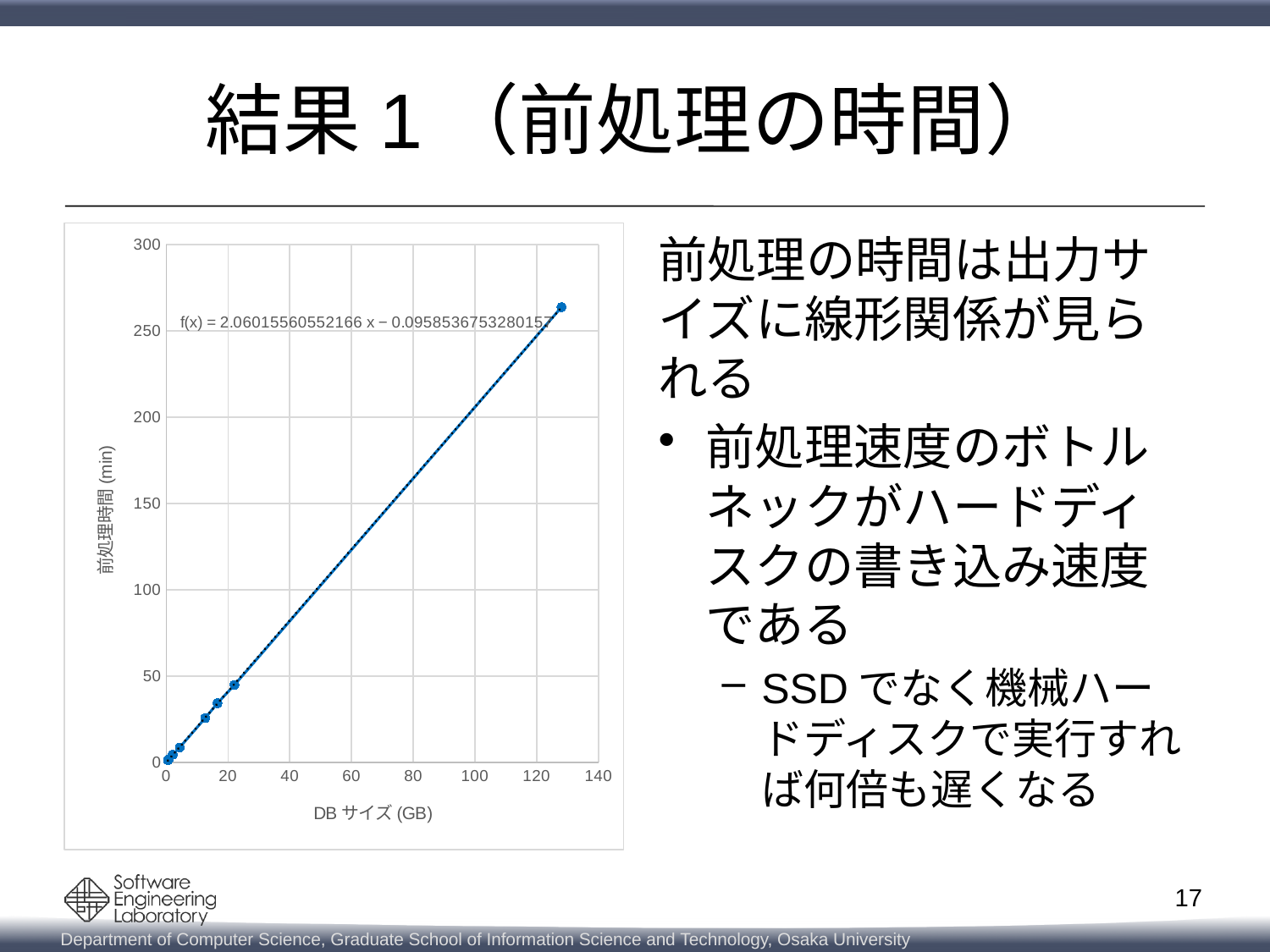

# 結果1（前処理の時間）

### Chart

| Category |  |
|---|---|
前処理の時間は出力サイズに線形関係が見られる
前処理速度のボトルネックがハードディスクの書き込み速度である
SSDでなく機械ハードディスクで実行すれば何倍も遅くなる

17